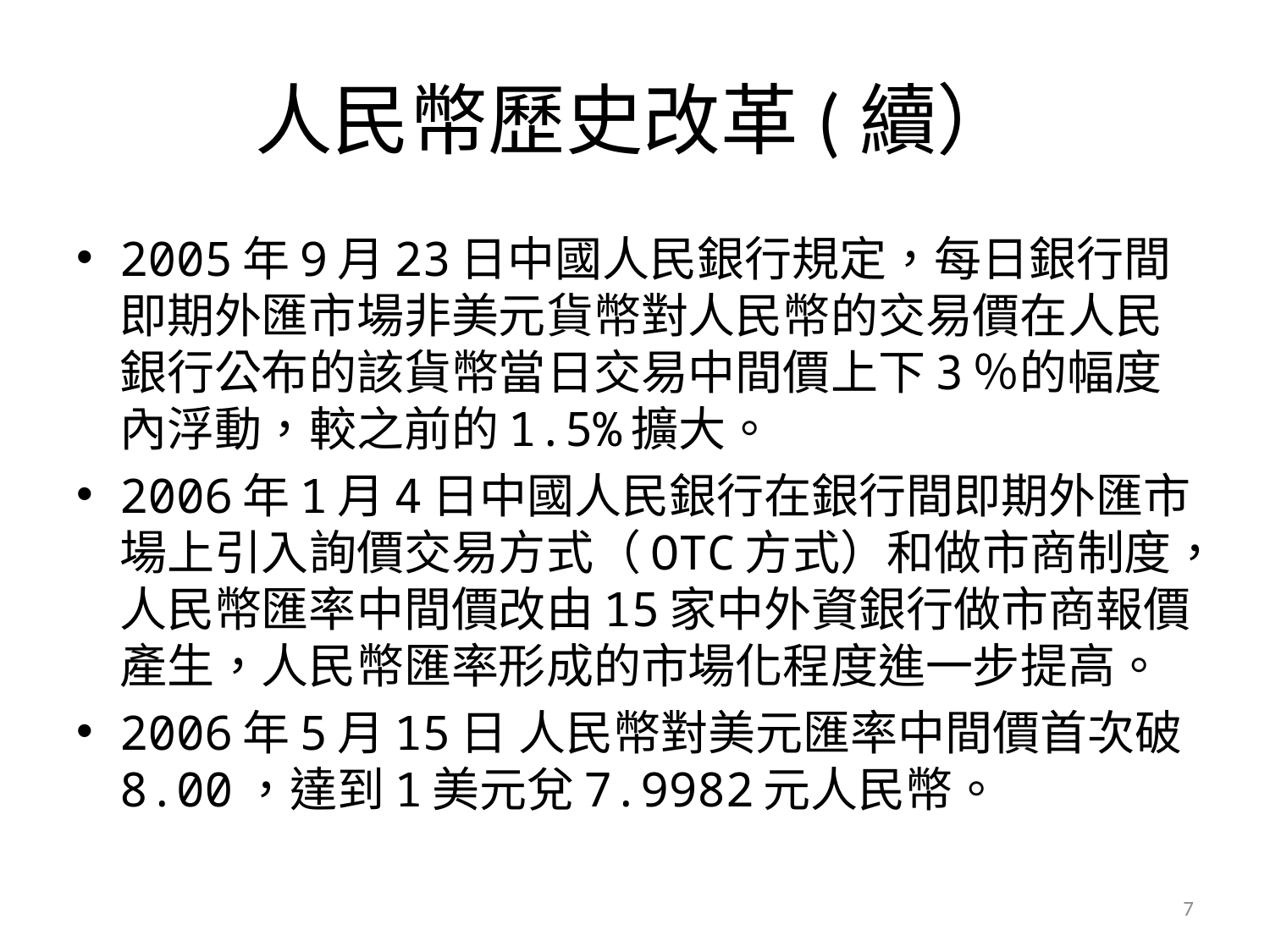

人民幣歷史改革(續）
2005年9月23日中國人民銀行規定，每日銀行間即期外匯市場非美元貨幣對人民幣的交易價在人民銀行公布的該貨幣當日交易中間價上下3％的幅度內浮動，較之前的1.5%擴大。
2006年1月4日中國人民銀行在銀行間即期外匯市場上引入詢價交易方式（OTC方式）和做市商制度，人民幣匯率中間價改由15家中外資銀行做市商報價產生，人民幣匯率形成的市場化程度進一步提高。
2006年5月15日 人民幣對美元匯率中間價首次破8.00，達到1美元兌7.9982元人民幣。

7